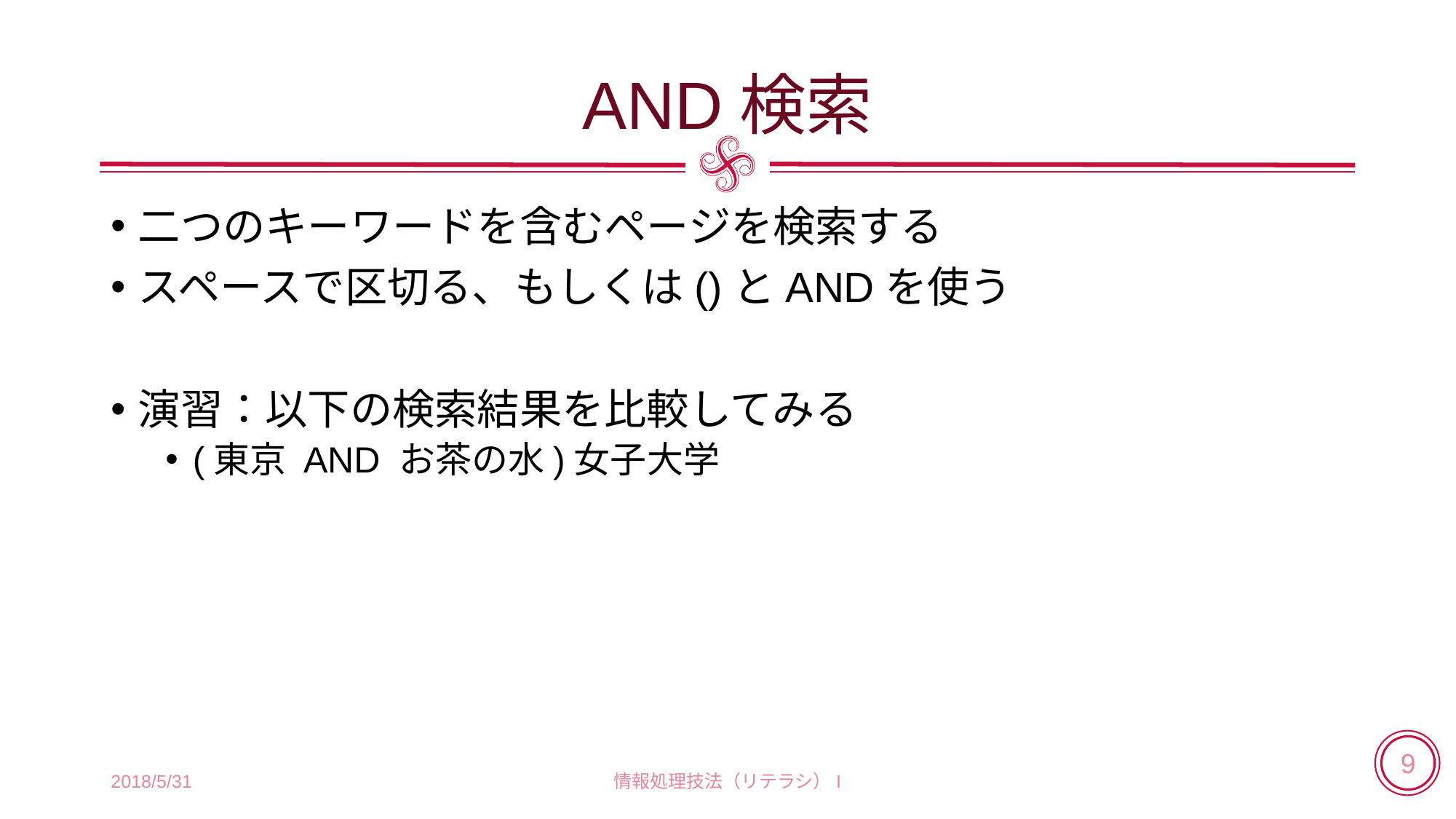

# AND検索
二つのキーワードを含むページを検索する
スペースで区切る、もしくは()とANDを使う

演習：以下の検索結果を比較してみる
(東京 AND お茶の水)女子大学

2018/5/31
情報処理技法（リテラシ）I